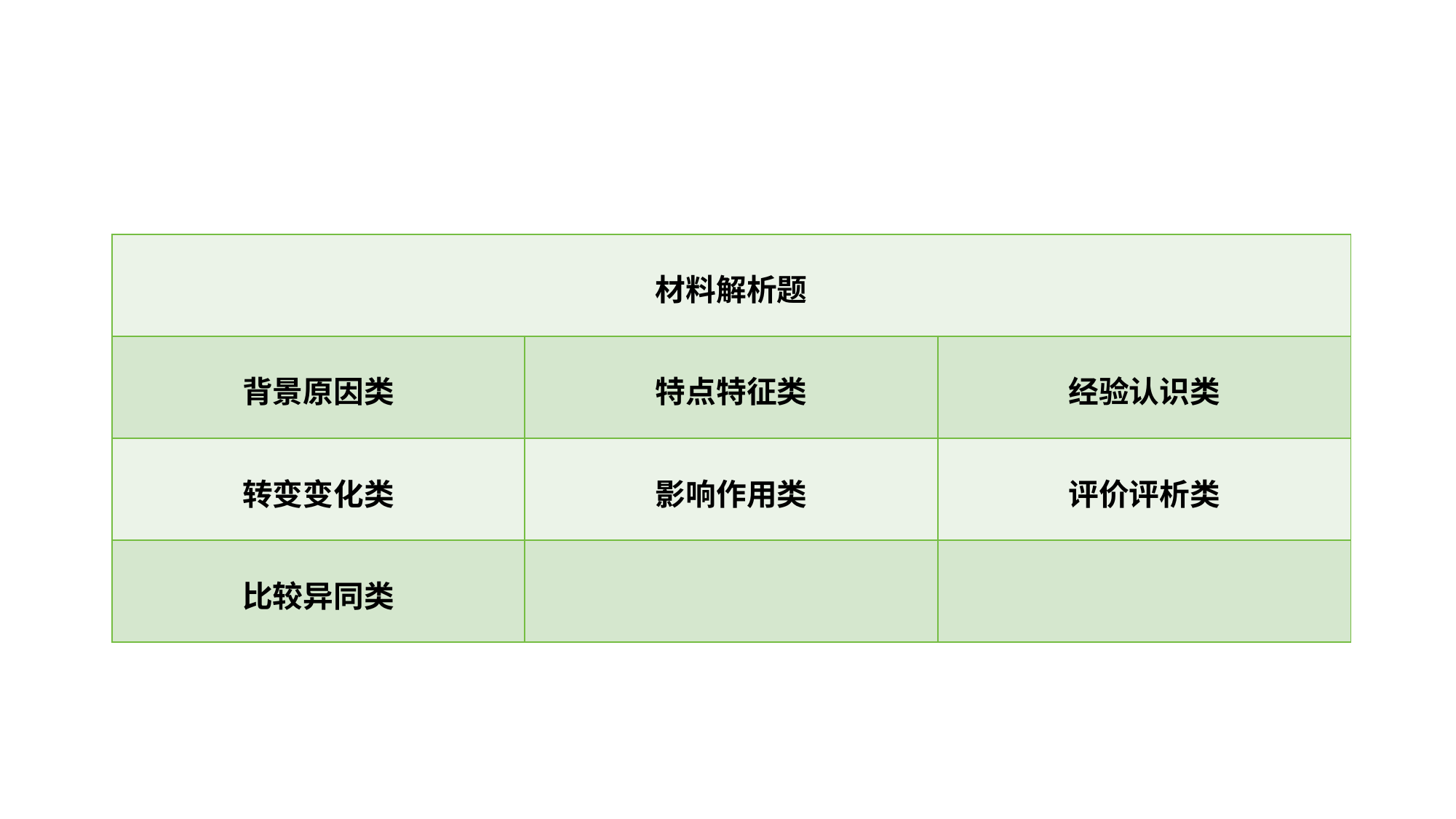

| 材料解析题 |  |  |
| --- | --- | --- |
| 背景原因类 | 特点特征类 | 经验认识类 |
| 转变变化类 | 影响作用类 | 评价评析类 |
| 比较异同类 |  |  |